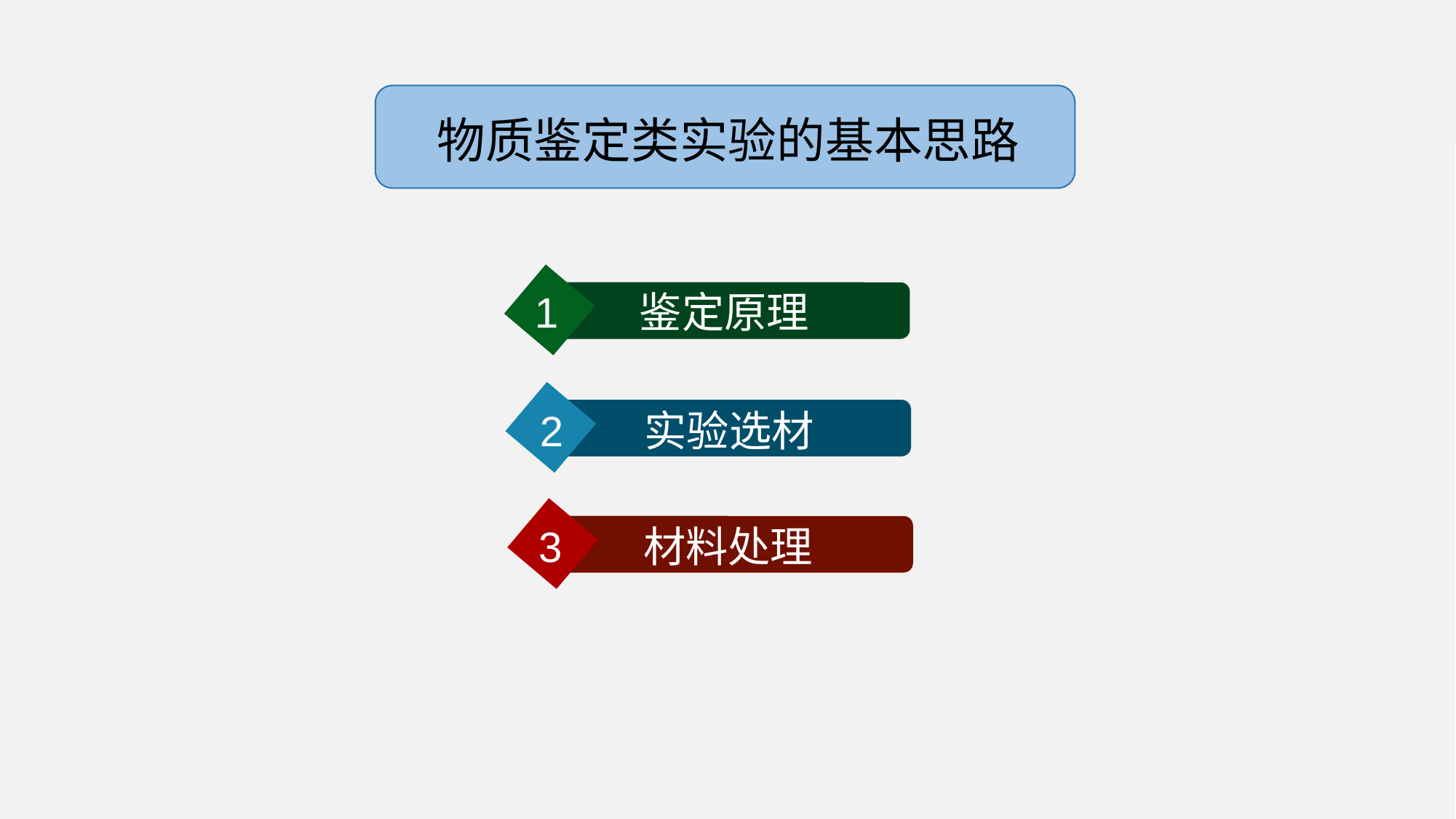

物质鉴定类实验的基本思路

1      鉴定原理

2      实验选材

3      材料处理